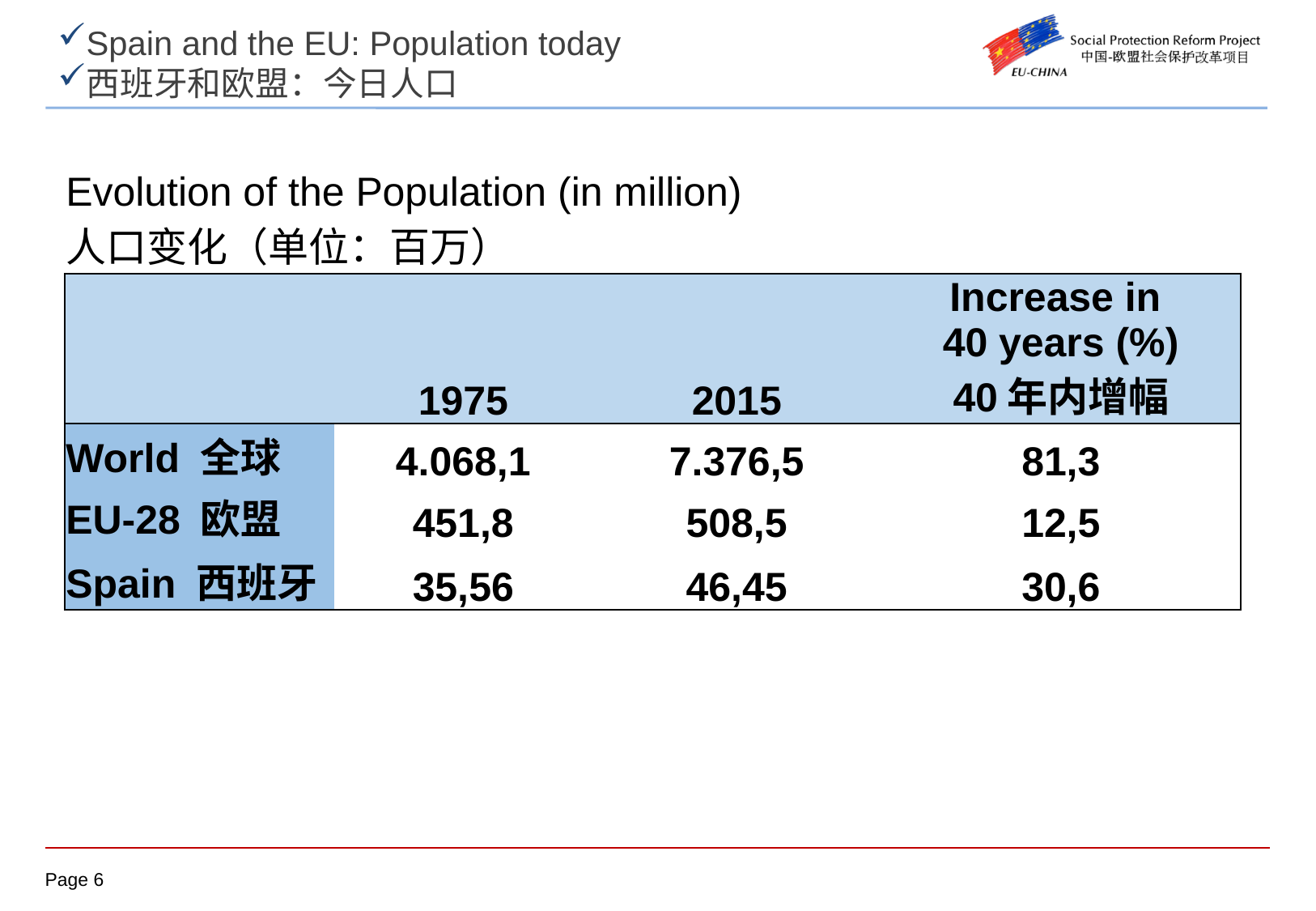

Spain and the EU: Population today
西班牙和欧盟：今日人口
| Evolution of the Population (in million) 人口变化（单位：百万） |  |  |  |
| --- | --- | --- | --- |
|  | 1975 | 2015 | Increase in 40 years (%) 40年内增幅 |
| World 全球 | 4.068,1 | 7.376,5 | 81,3 |
| EU-28 欧盟 | 451,8 | 508,5 | 12,5 |
| Spain 西班牙 | 35,56 | 46,45 | 30,6 |